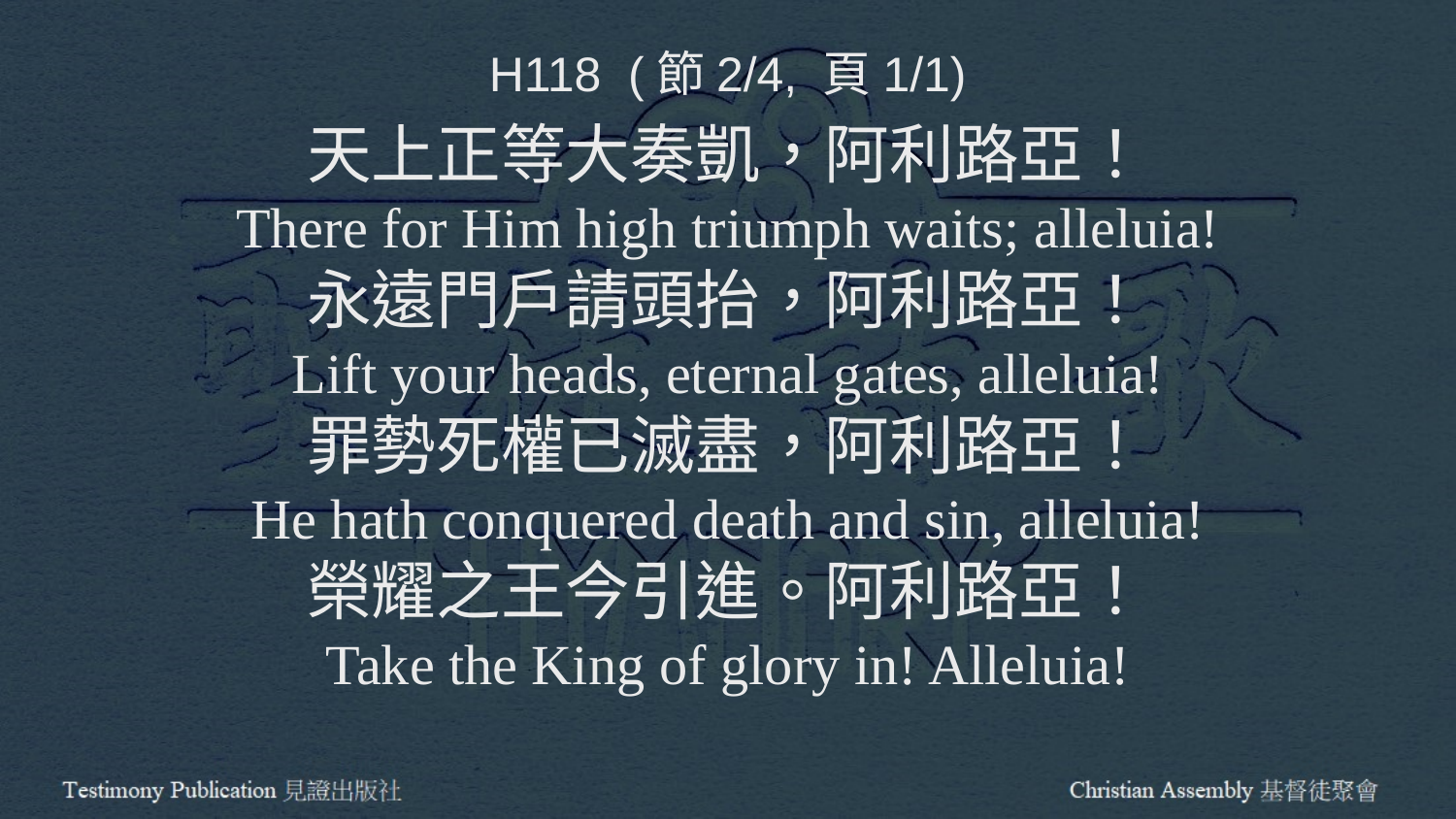

H118  (節2/4, 頁1/1)
天上正等大奏凱，阿利路亞！
There for Him high triumph waits; alleluia!
永遠門戶請頭抬，阿利路亞！
Lift your heads, eternal gates, alleluia!
罪勢死權已滅盡，阿利路亞！
He hath conquered death and sin, alleluia!
榮耀之王今引進。阿利路亞！
Take the King of glory in! Alleluia!